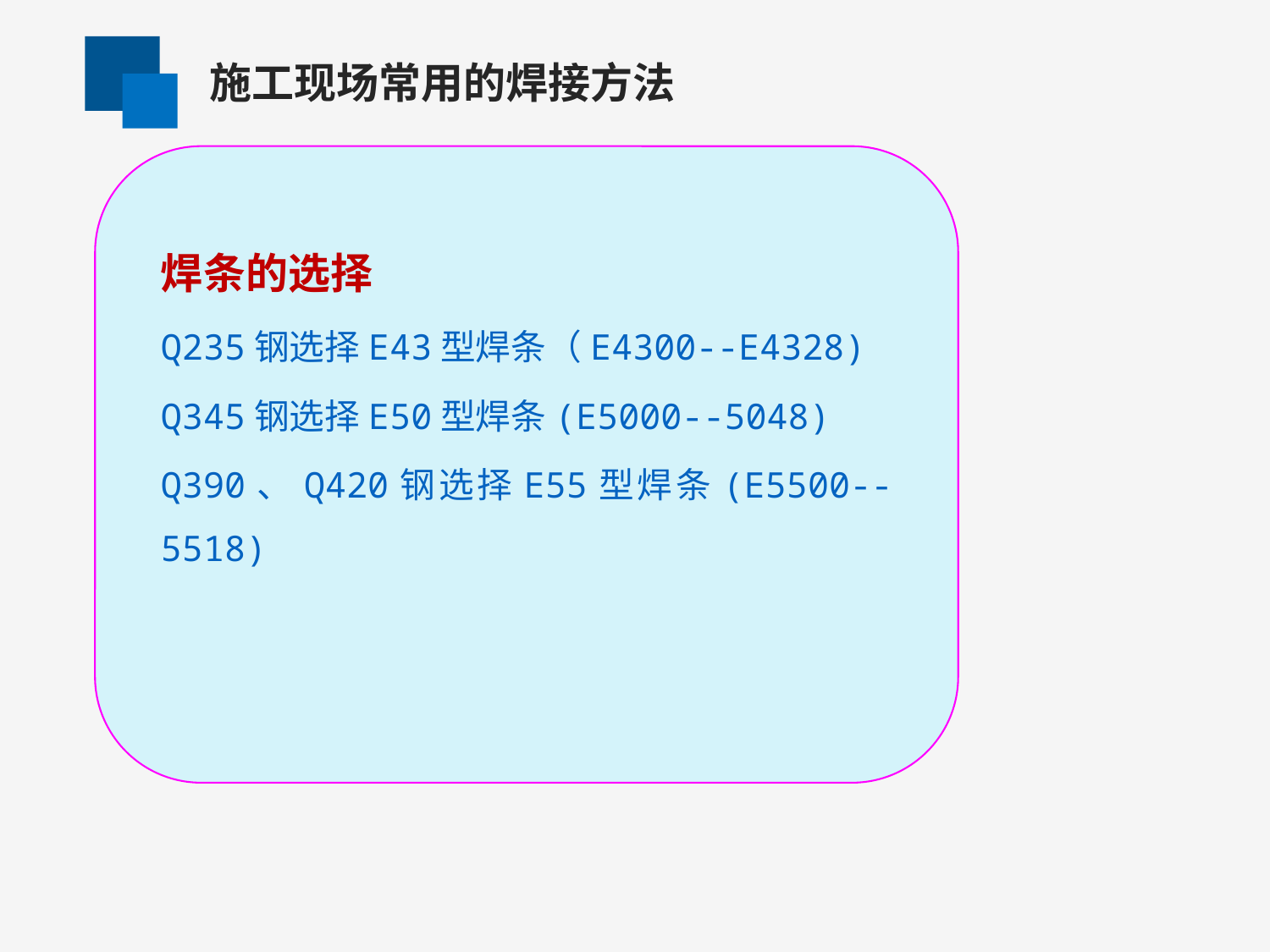

施工现场常用的焊接方法
焊条的选择
Q235钢选择E43型焊条（E4300--E4328)
Q345钢选择E50型焊条(E5000--5048)
Q390、Q420钢选择E55型焊条(E5500--5518)